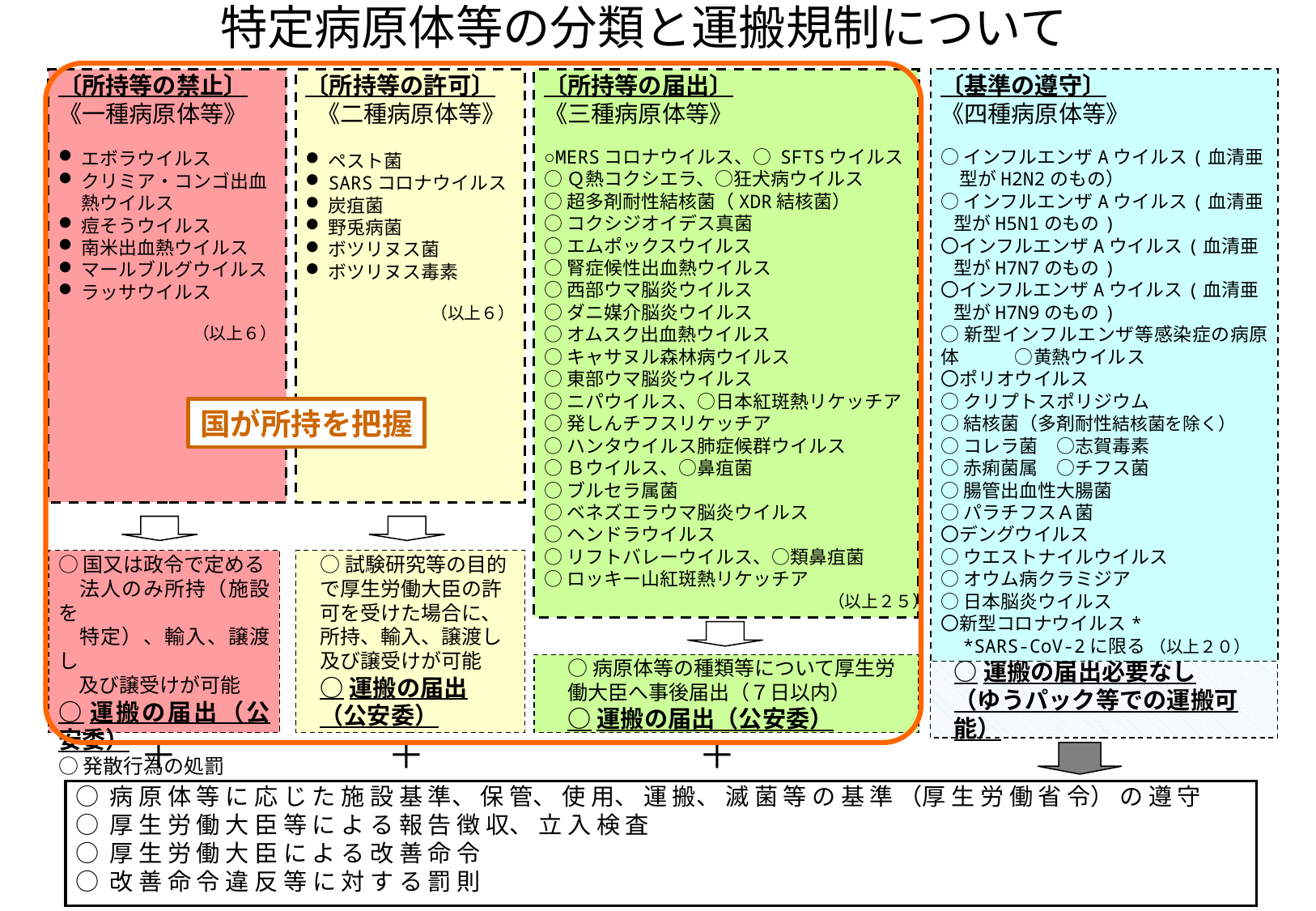

特定病原体等の分類と運搬規制について

〔所持等の禁止〕
《一種病原体等》

エボラウイルス
クリミア・コンゴ出血
　 熱ウイルス
痘そうウイルス
南米出血熱ウイルス
マールブルグウイルス
ラッサウイルス

（以上６）
〔所持等の許可〕
 《二種病原体等》

ペスト菌
SARSコロナウイルス
炭疽菌
野兎病菌
ボツリヌス菌
ボツリヌス毒素

（以上６）

〔所持等の届出〕
《三種病原体等》

○MERSコロナウイルス、○ SFTSウイルス
○Ｑ熱コクシエラ、○狂犬病ウイルス
○超多剤耐性結核菌（XDR結核菌）
○コクシジオイデス真菌
○エムポックスウイルス
○腎症候性出血熱ウイルス
○西部ウマ脳炎ウイルス
○ダニ媒介脳炎ウイルス
○オムスク出血熱ウイルス
○キャサヌル森林病ウイルス
○東部ウマ脳炎ウイルス
○ニパウイルス、○日本紅斑熱リケッチア
○発しんチフスリケッチア
○ハンタウイルス肺症候群ウイルス
○Ｂウイルス、○鼻疽菌
○ブルセラ属菌
○ベネズエラウマ脳炎ウイルス
○ヘンドラウイルス
○リフトバレーウイルス、○類鼻疽菌
○ロッキー山紅斑熱リケッチア

〔基準の遵守〕
《四種病原体等》

○インフルエンザAウイルス(血清亜
　型がH2N2のもの）
○インフルエンザAウイルス(血清亜
  型がH5N1のもの)
〇インフルエンザAウイルス(血清亜
  型がH7N7のもの)
〇インフルエンザAウイルス(血清亜
  型がH7N9のもの)
○新型インフルエンザ等感染症の病原体　　　○黄熱ウイルス
〇ポリオウイルス
○クリプトスポリジウム
○結核菌（多剤耐性結核菌を除く）
○コレラ菌　○志賀毒素
○赤痢菌属　○チフス菌
○腸管出血性大腸菌
○パラチフスＡ菌
〇デングウイルス
○ウエストナイルウイルス
○オウム病クラミジア
○日本脳炎ウイルス
〇新型コロナウイルス*
  *SARS-CoV-2に限る

国が所持を把握

○国又は政令で定める
　法人のみ所持（施設を
　特定）、輸入、譲渡し
　及び譲受けが可能
○運搬の届出（公安委）
○発散行為の処罰
○試験研究等の目的で厚生労働大臣の許可を受けた場合に、所持、輸入、譲渡し及び譲受けが可能
○運搬の届出（公安委）
（以上２５）

（以上２０）
○病原体等の種類等について厚生労働大臣へ事後届出（７日以内）
○運搬の届出（公安委）
○運搬の届出必要なし
（ゆうパック等での運搬可能）
＋
＋
＋

○ 病 原 体 等 に 応 じ た 施 設 基 準、 保 管、 使 用、 運 搬、 滅 菌 等 の 基 準 （厚 生 労 働 省 令） の 遵 守
○ 厚 生 労 働 大 臣 等 に よ る 報 告 徴 収、 立 入 検 査
○ 厚 生 労 働 大 臣 に よ る 改 善 命 令
○ 改 善 命 令 違 反 等 に 対 す る 罰 則